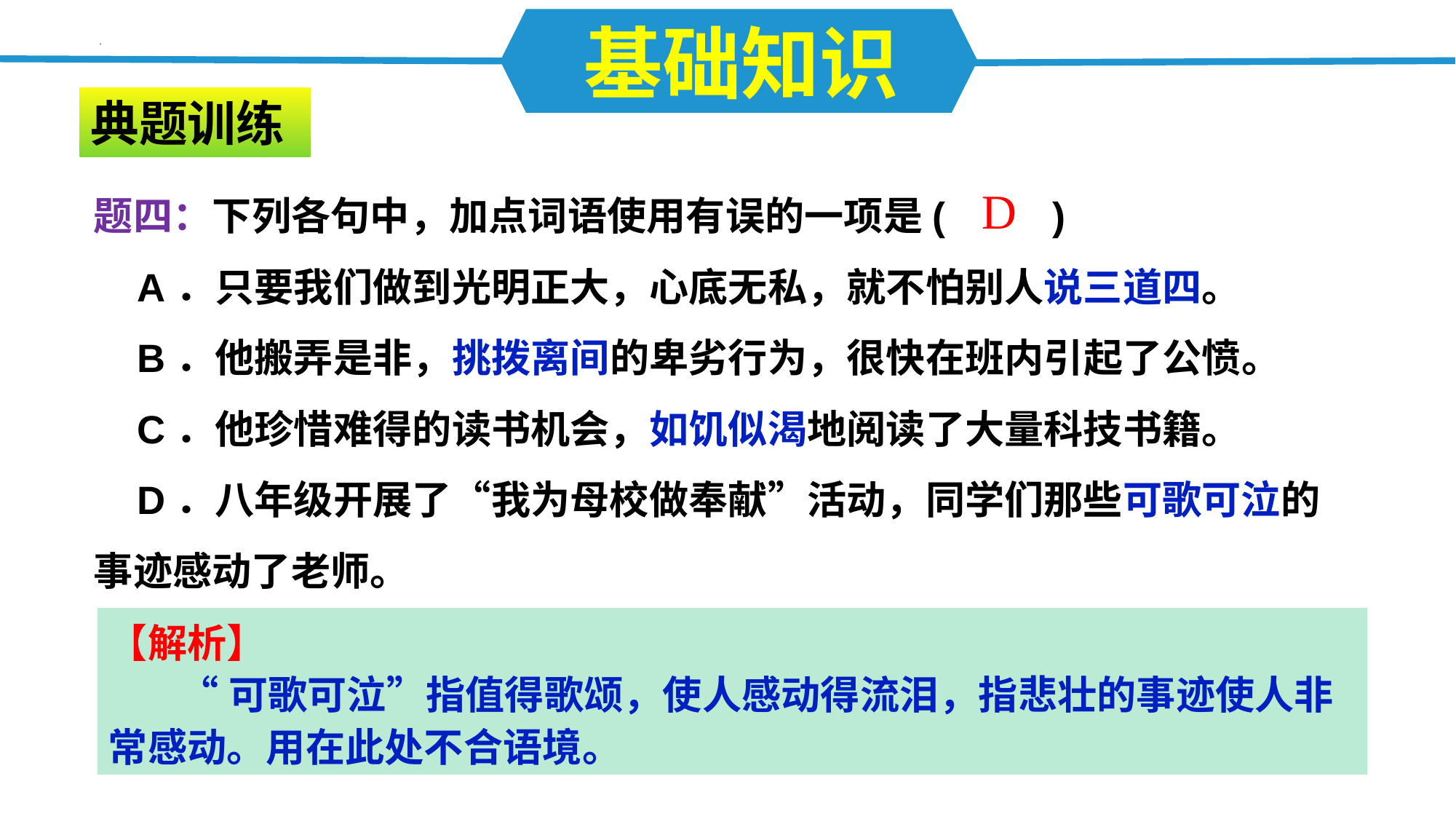

基础知识

典题训练
题四：下列各句中，加点词语使用有误的一项是(　 　)
    A．只要我们做到光明正大，心底无私，就不怕别人说三道四。
    B．他搬弄是非，挑拨离间的卑劣行为，很快在班内引起了公愤。
    C．他珍惜难得的读书机会，如饥似渴地阅读了大量科技书籍。
    D．八年级开展了“我为母校做奉献”活动，同学们那些可歌可泣的事迹感动了老师。
D
【解析】
        “可歌可泣”指值得歌颂，使人感动得流泪，指悲壮的事迹使人非常感动。用在此处不合语境。